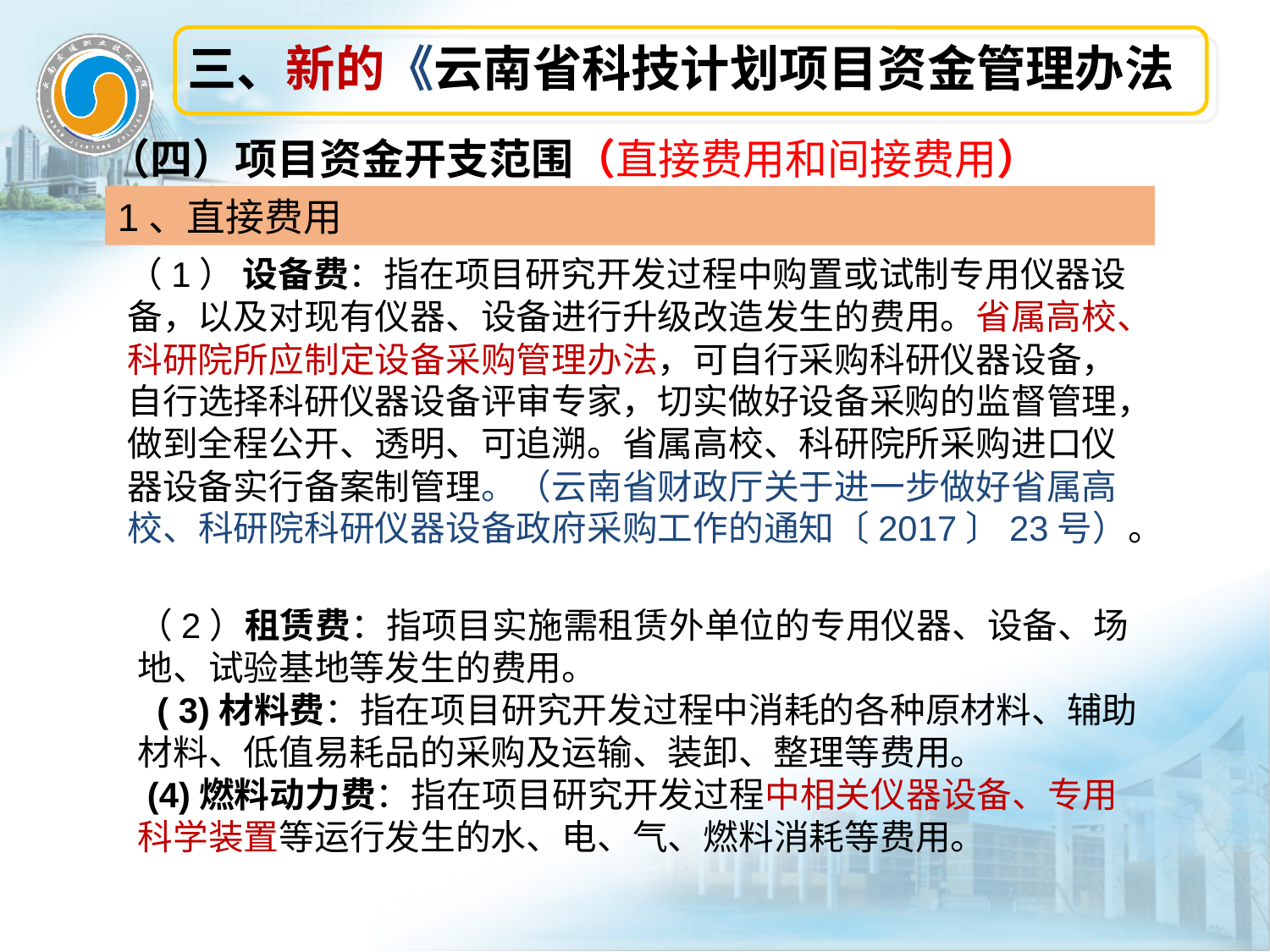

三、新的《云南省科技计划项目资金管理办法

（四）项目资金开支范围（直接费用和间接费用）
1、直接费用
（1） 设备费：指在项目研究开发过程中购置或试制专用仪器设备，以及对现有仪器、设备进行升级改造发生的费用。省属高校、科研院所应制定设备采购管理办法，可自行采购科研仪器设备，自行选择科研仪器设备评审专家，切实做好设备采购的监督管理，做到全程公开、透明、可追溯。省属高校、科研院所采购进口仪器设备实行备案制管理。（云南省财政厅关于进一步做好省属高校、科研院科研仪器设备政府采购工作的通知〔2017〕23号）。
（2）租赁费：指项目实施需租赁外单位的专用仪器、设备、场地、试验基地等发生的费用。
  ( 3)材料费：指在项目研究开发过程中消耗的各种原材料、辅助材料、低值易耗品的采购及运输、装卸、整理等费用。
 (4)燃料动力费：指在项目研究开发过程中相关仪器设备、专用科学装置等运行发生的水、电、气、燃料消耗等费用。